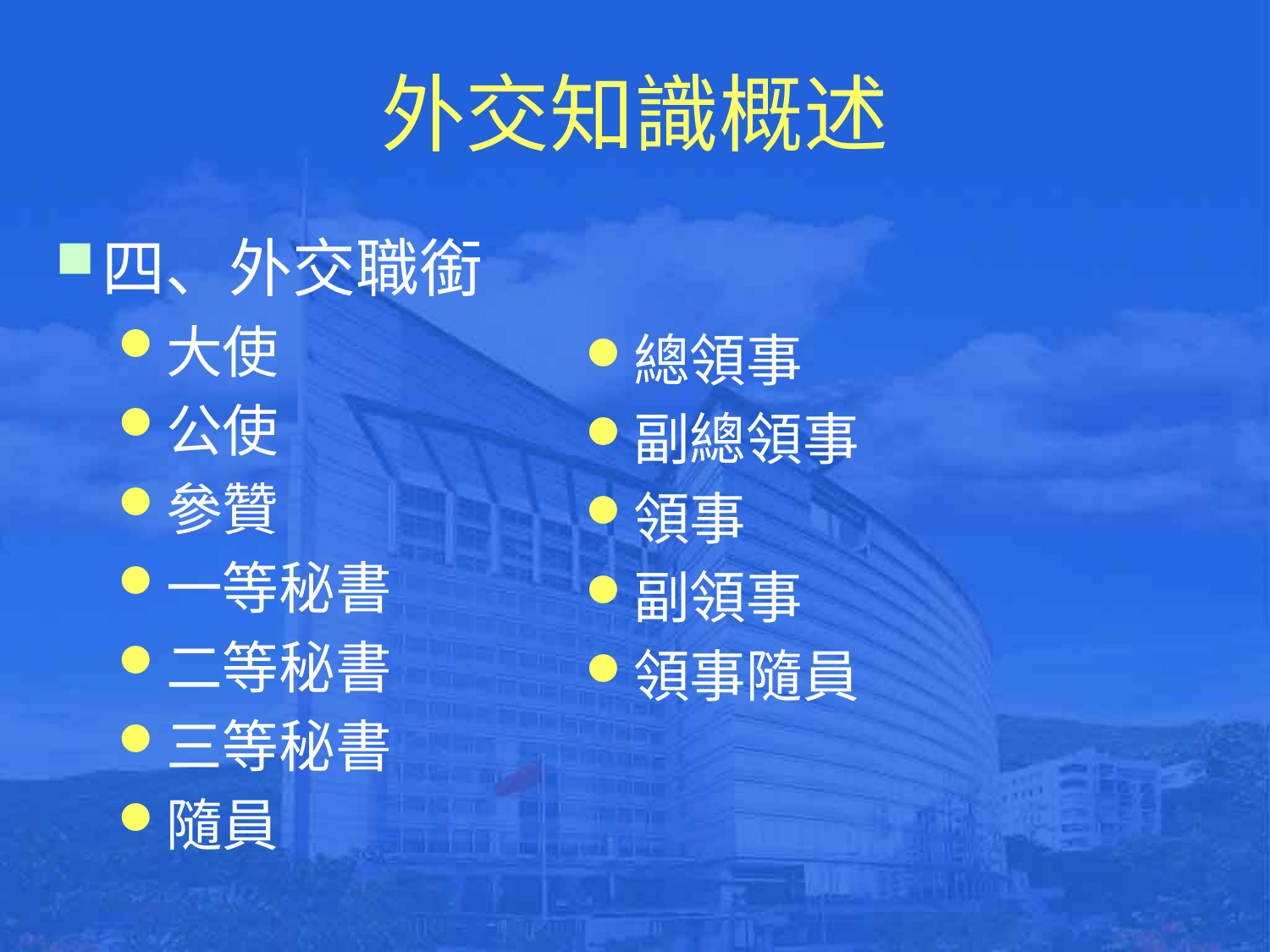

# 外交知識概述
四、外交職銜
大使
公使
參贊
一等秘書
二等秘書
三等秘書
隨員
總領事
副總領事
領事
副領事
領事隨員